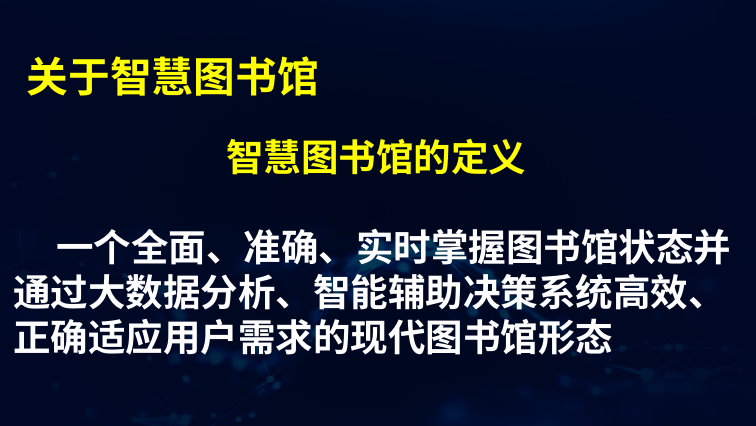

关于智慧图书馆
智慧图书馆的定义

    一个全面、准确、实时掌握图书馆状态并通过大数据分析、智能辅助决策系统高效、正确适应用户需求的现代图书馆形态